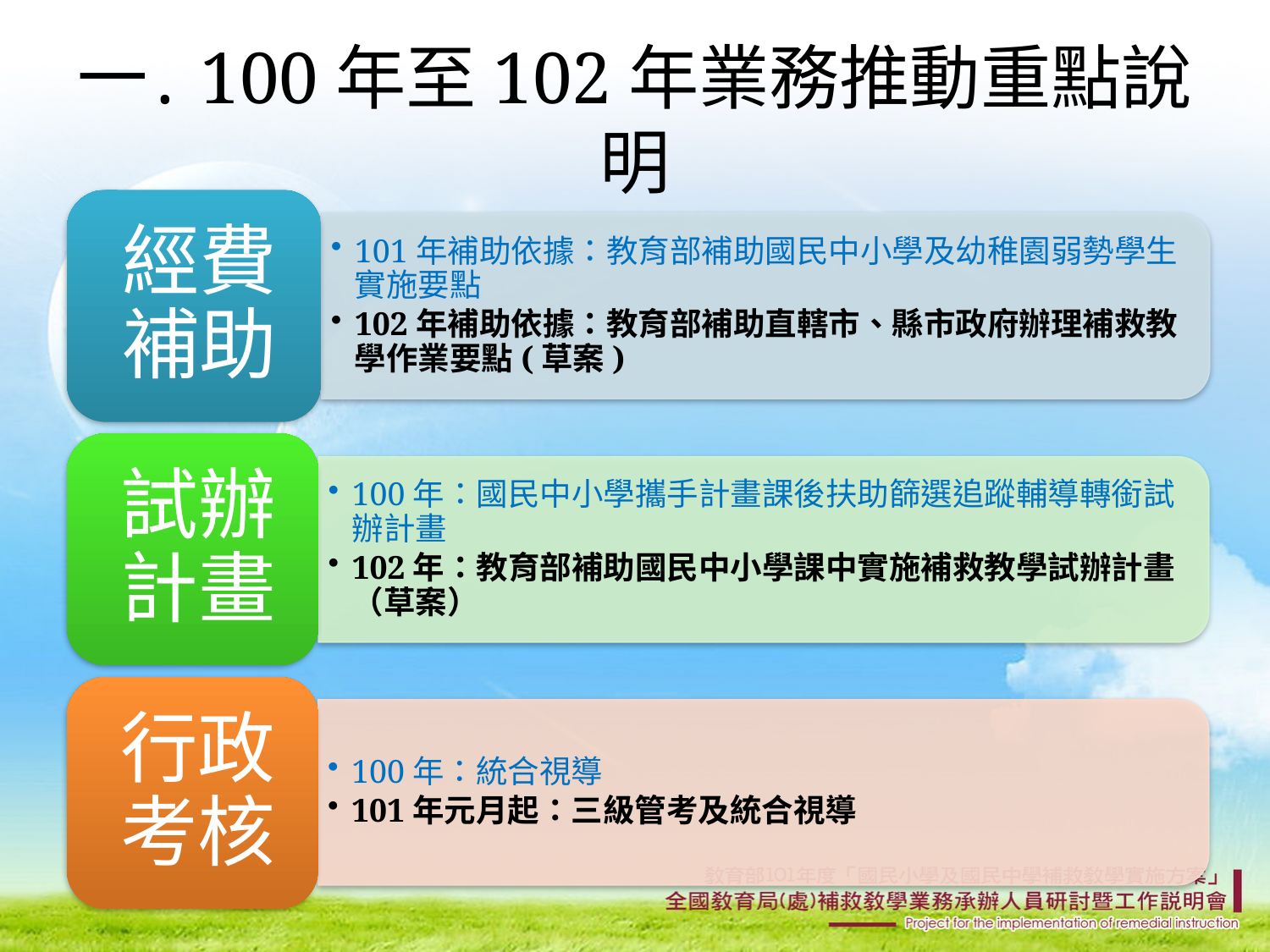

# 一․100年至102年業務推動重點說明
101年補助依據：教育部補助國民中小學及幼稚園弱勢學生實施要點
102年補助依據：教育部補助直轄市、縣市政府辦理補救教學作業要點(草案)
經費補助
100年：國民中小學攜手計畫課後扶助篩選追蹤輔導轉銜試辦計畫
102年：教育部補助國民中小學課中實施補救教學試辦計畫（草案）
試辦計畫
100年：統合視導
101年元月起：三級管考及統合視導
行政考核